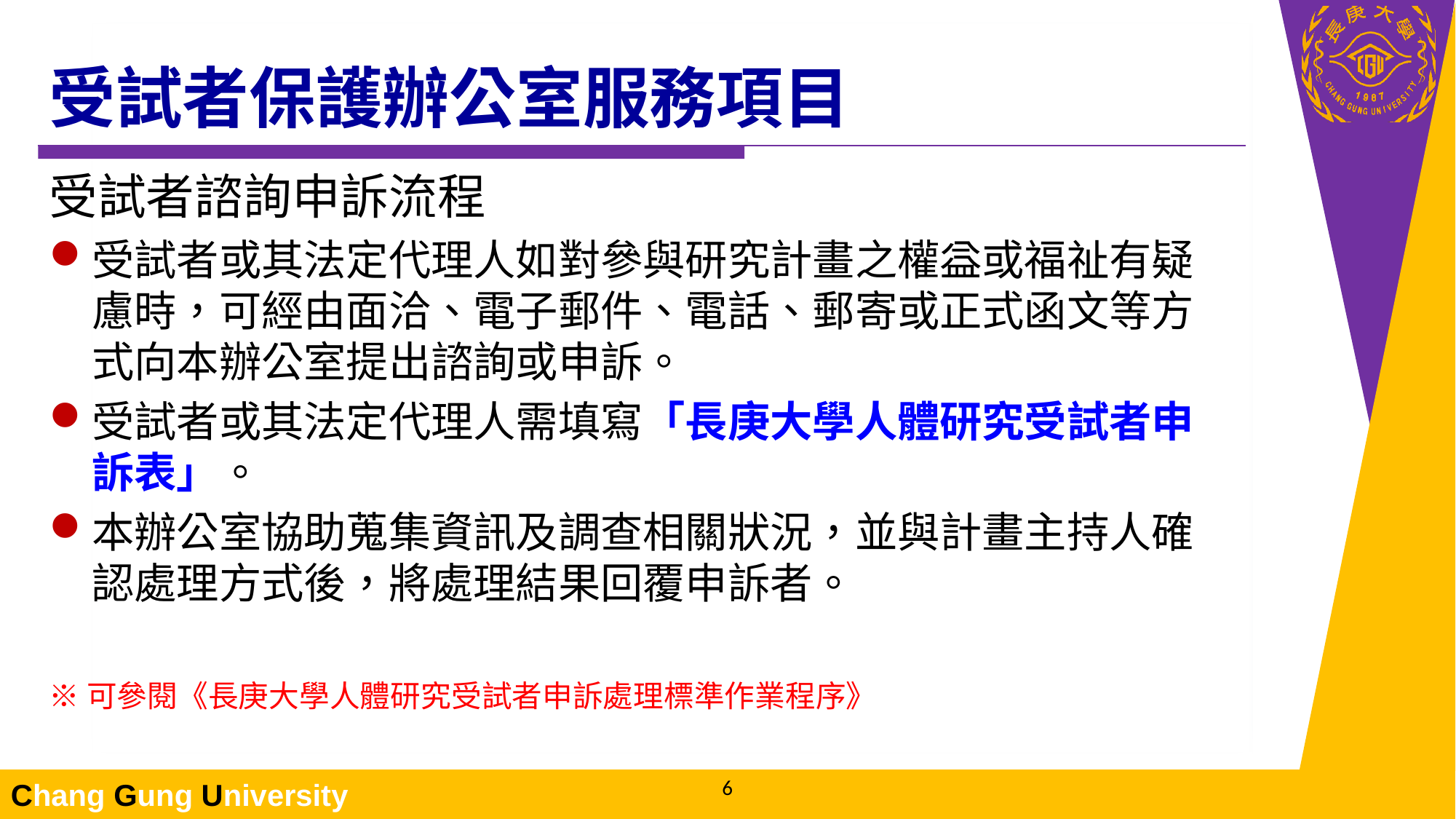

# 受試者保護辦公室服務項目
受試者諮詢申訴流程
受試者或其法定代理人如對參與研究計畫之權益或福祉有疑慮時，可經由面洽、電子郵件、電話、郵寄或正式函文等方式向本辦公室提出諮詢或申訴。
受試者或其法定代理人需填寫「長庚大學人體研究受試者申訴表」。
本辦公室協助蒐集資訊及調查相關狀況，並與計畫主持人確認處理方式後，將處理結果回覆申訴者。

※可參閱《長庚大學人體研究受試者申訴處理標準作業程序》
6